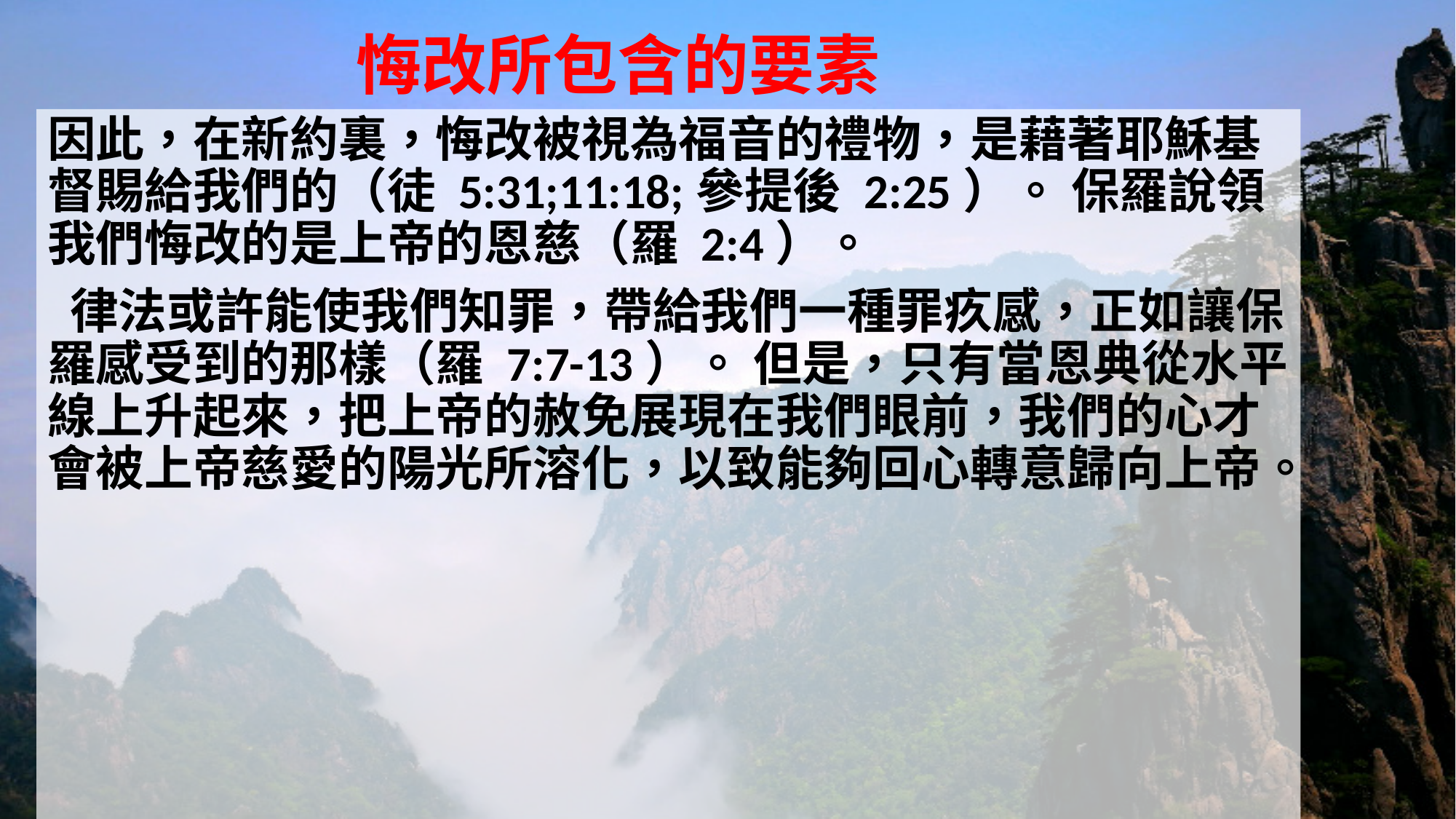

# 悔改所包含的要素
因此，在新約裏，悔改被視為福音的禮物，是藉著耶穌基督賜給我們的（徒 5:31;11:18;參提後 2:25）。 保羅說領我們悔改的是上帝的恩慈（羅 2:4）。
 律法或許能使我們知罪，帶給我們一種罪疚感，正如讓保羅感受到的那樣（羅 7:7-13）。 但是，只有當恩典從水平線上升起來，把上帝的赦免展現在我們眼前，我們的心才會被上帝慈愛的陽光所溶化，以致能夠回心轉意歸向上帝。